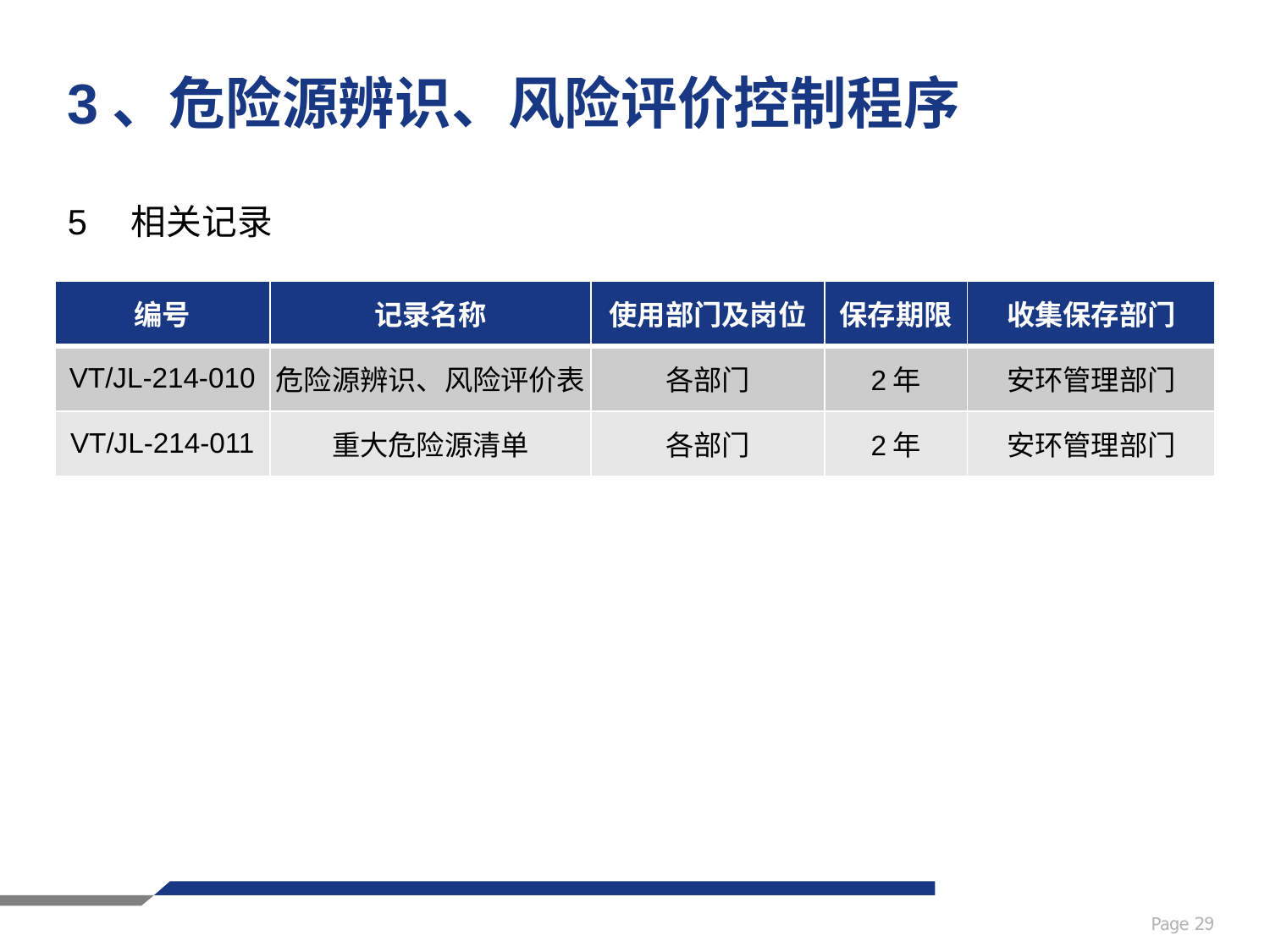

# 3、危险源辨识、风险评价控制程序
5　相关记录
| 编号 | 记录名称 | 使用部门及岗位 | 保存期限 | 收集保存部门 |
| --- | --- | --- | --- | --- |
| VT/JL-214-010 | 危险源辨识、风险评价表 | 各部门 | 2年 | 安环管理部门 |
| VT/JL-214-011 | 重大危险源清单 | 各部门 | 2年 | 安环管理部门 |
Page 29